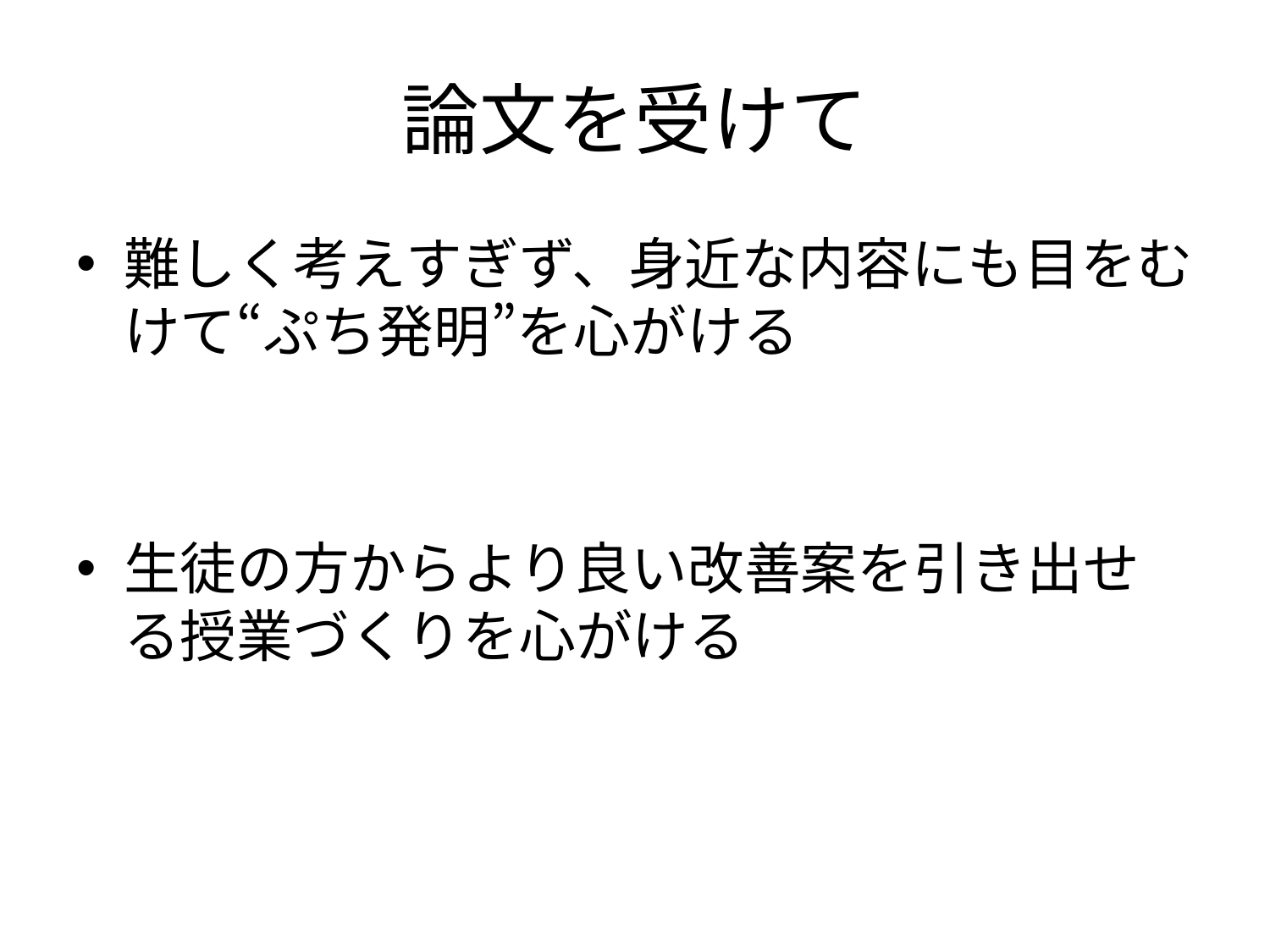

# 論文を受けて
難しく考えすぎず、身近な内容にも目をむけて“ぷち発明”を心がける

生徒の方からより良い改善案を引き出せる授業づくりを心がける